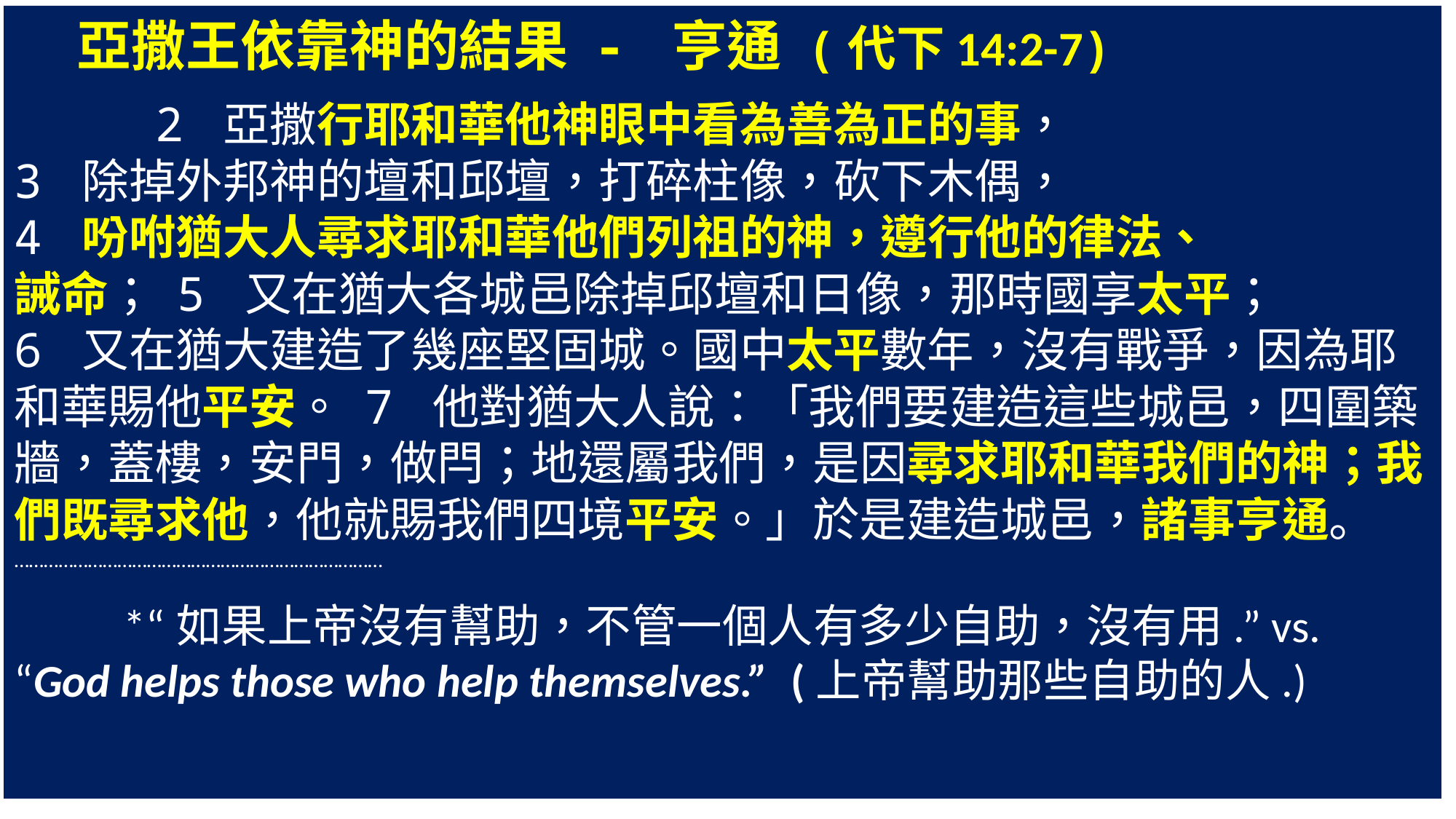

亞撒王依靠神的結果 - 亨通 (代下14:2-7)

     2 亞撒行耶和華他神眼中看為善為正的事，
3 除掉外邦神的壇和邱壇，打碎柱像，砍下木偶，
4 吩咐猶大人尋求耶和華他們列祖的神，遵行他的律法、
誡命； 5 又在猶大各城邑除掉邱壇和日像，那時國享太平；
6 又在猶大建造了幾座堅固城。國中太平數年，沒有戰爭，因為耶和華賜他平安。 7 他對猶大人說：「我們要建造這些城邑，四圍築牆，蓋樓，安門，做閂；地還屬我們，是因尋求耶和華我們的神；我們既尋求他，他就賜我們四境平安。」於是建造城邑，諸事亨通。
…………………………………………………………………

	*“如果上帝沒有幫助，不管一個人有多少自助，沒有用.” vs.  “God helps those who help themselves.”  (上帝幫助那些自助的人.)